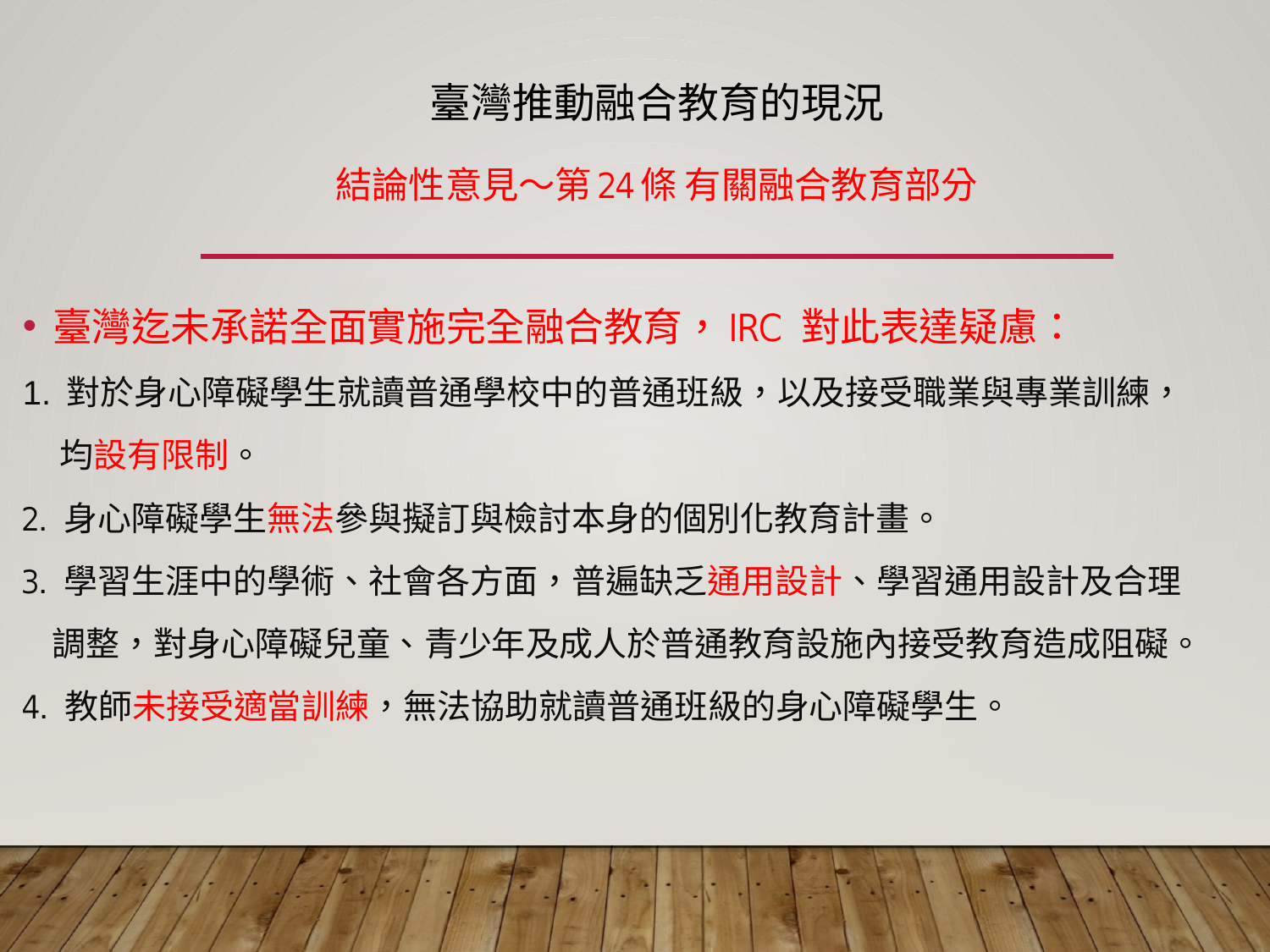

# 臺灣推動融合教育的現況 結論性意見〜第24條 有關融合教育部分
臺灣迄未承諾全面實施完全融合教育，IRC 對此表達疑慮：
1. 對於身心障礙學生就讀普通學校中的普通班級，以及接受職業與專業訓練，
    均設有限制。
2. 身心障礙學生無法參與擬訂與檢討本身的個別化教育計畫。
3. 學習生涯中的學術、社會各方面，普遍缺乏通用設計、學習通用設計及合理
   調整，對身心障礙兒童、青少年及成人於普通教育設施內接受教育造成阻礙。
4. 教師未接受適當訓練，無法協助就讀普通班級的身心障礙學生。